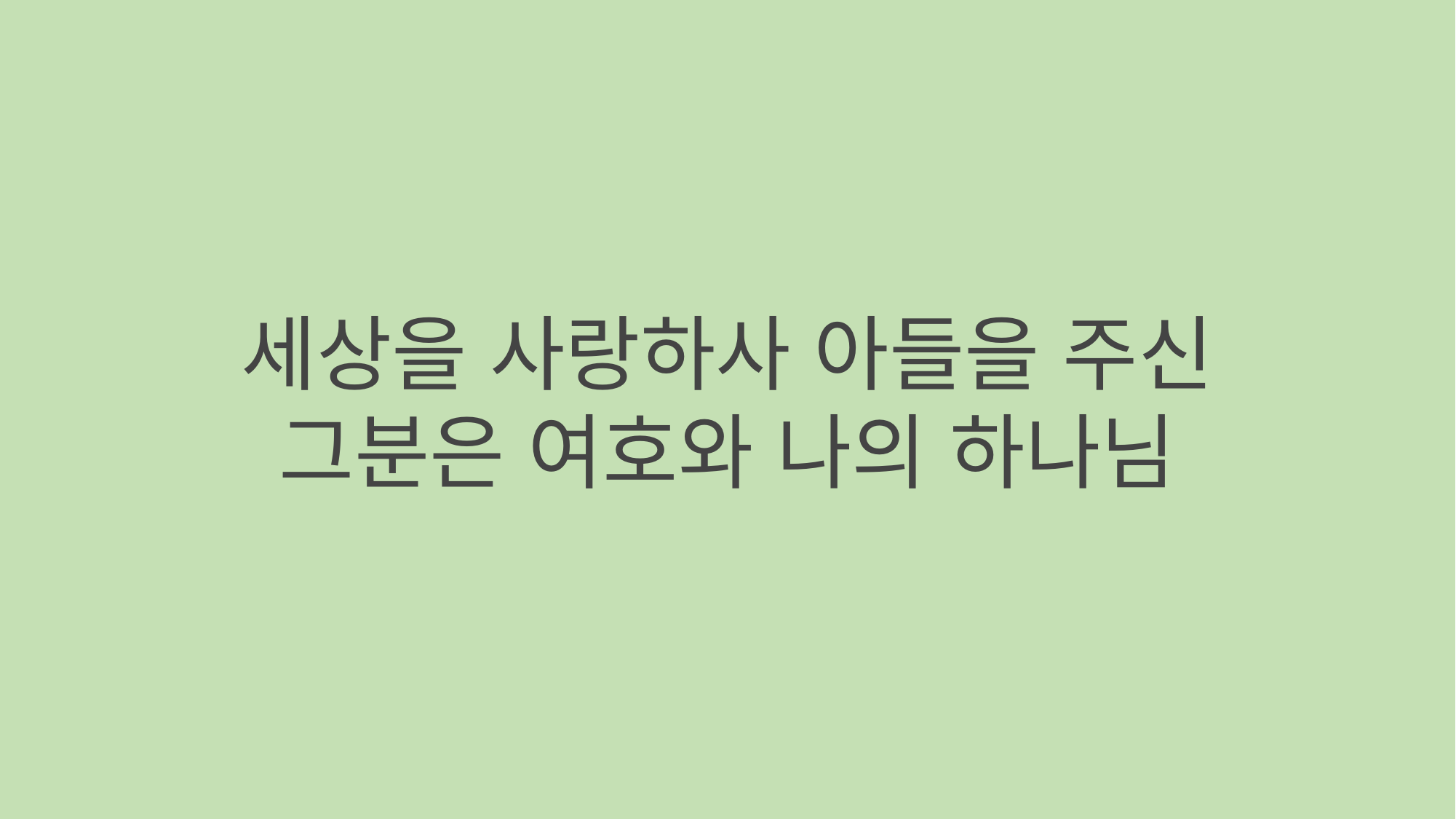

세상을 사랑하사 아들을 주신
그분은 여호와 나의 하나님